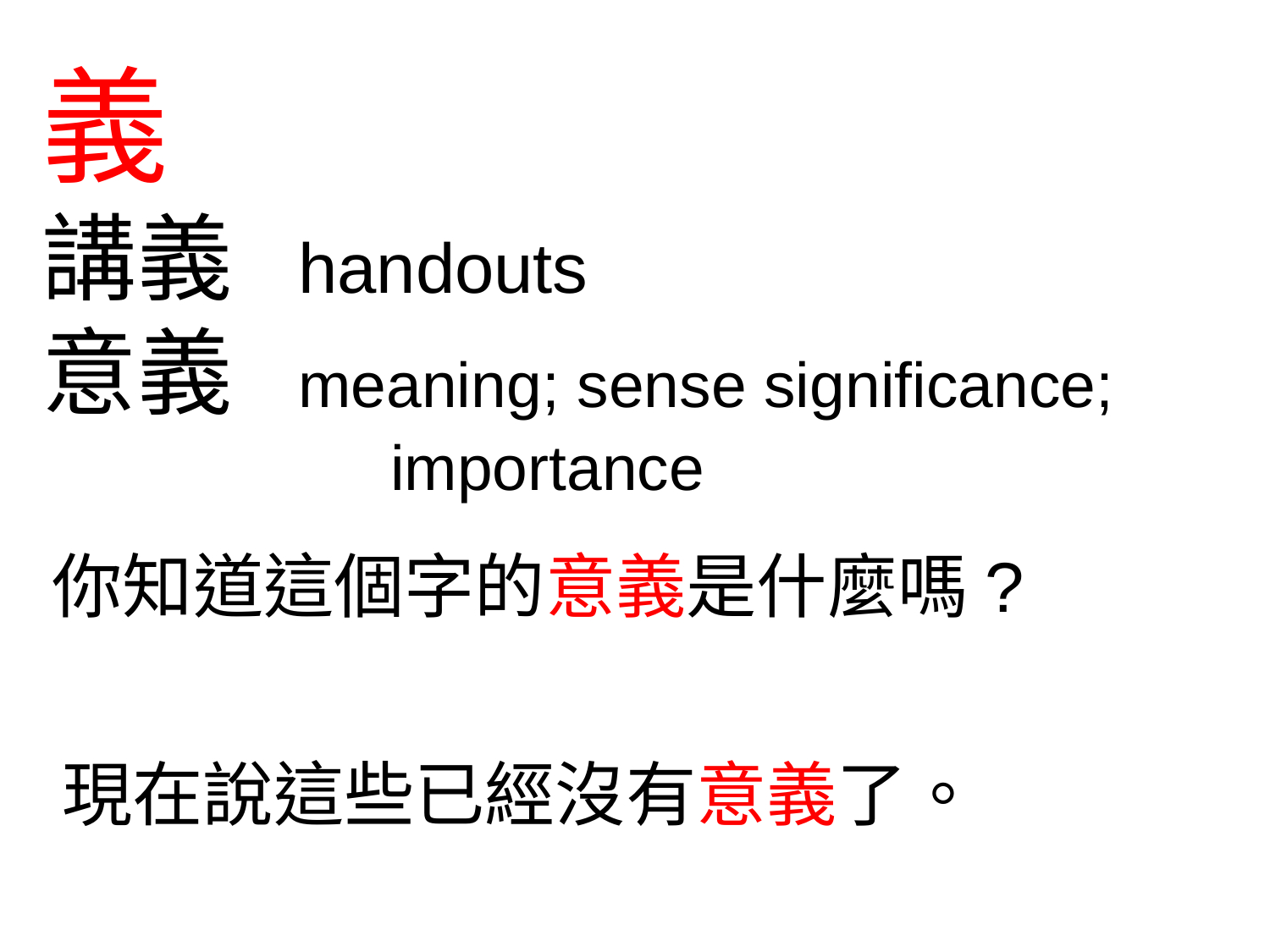

義
講義  handouts
意義  meaning; sense significance; importance
你知道這個字的意義是什麼嗎?
現在說這些已經沒有意義了。